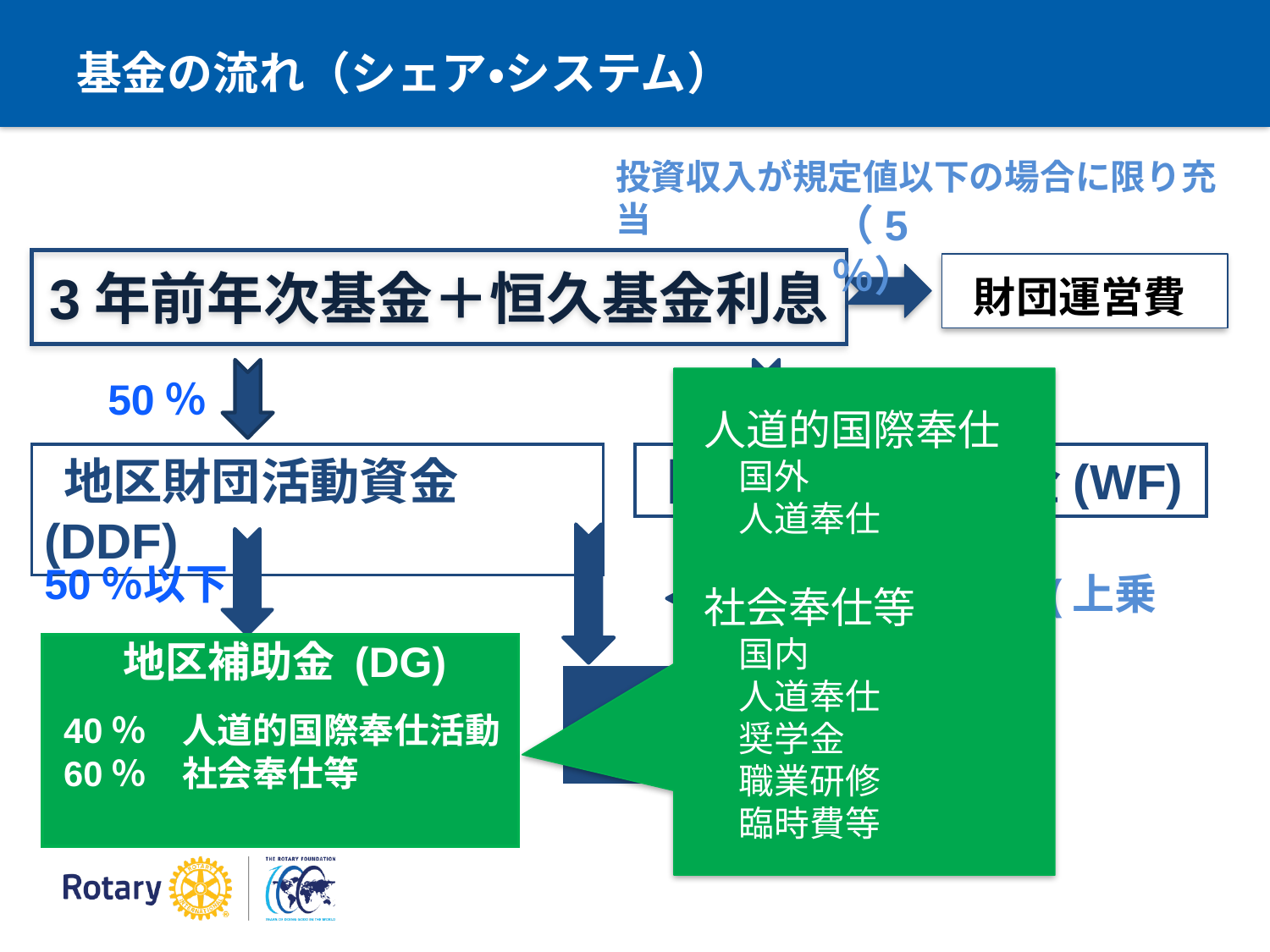

# 基金の流れ（シェア・システム）
投資収入が規定値以下の場合に限り充当
（5％）
3年前年次基金＋恒久基金利息

財団運営費
50％

45％

人道的国際奉仕
　国外
　人道奉仕

社会奉仕等
　国内
　人道奉仕
　奨学金
　職業研修
　臨時費等
 地区財団活動資金(DDF)
 国際財団活動資金(WF)

50％以下

マッチング (上乗せ）

地区補助金 (DG)
40％　人道的国際奉仕活動
60％　社会奉仕等
地区補助金 (DG)
40％　人道的国際奉仕活動
60％　社会奉仕等
グローバル補助金
 (GG)